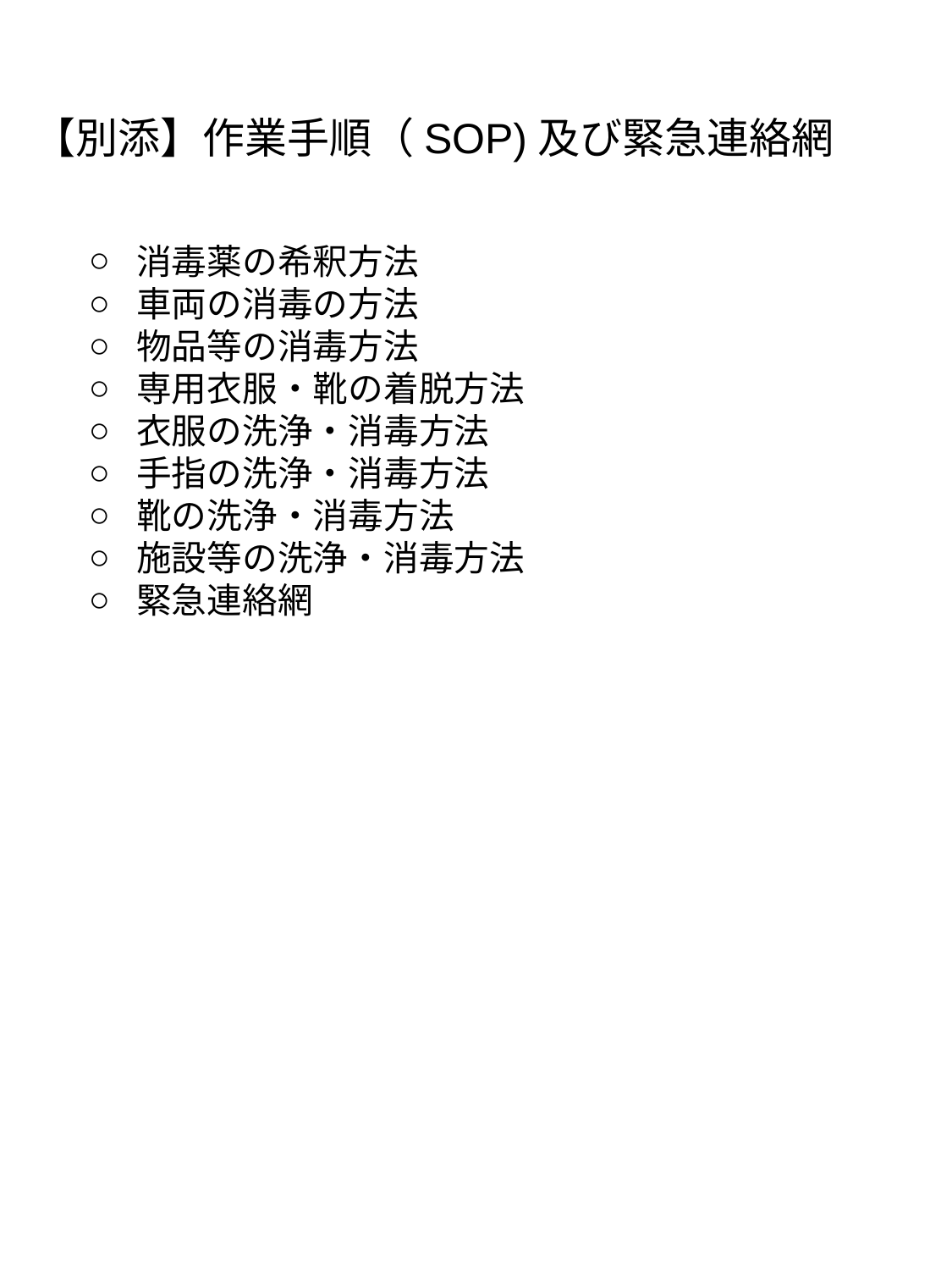

【別添】作業手順（SOP)及び緊急連絡網

消毒薬の希釈方法
車両の消毒の方法
物品等の消毒方法
専用衣服・靴の着脱方法
衣服の洗浄・消毒方法
手指の洗浄・消毒方法
靴の洗浄・消毒方法
施設等の洗浄・消毒方法
緊急連絡網